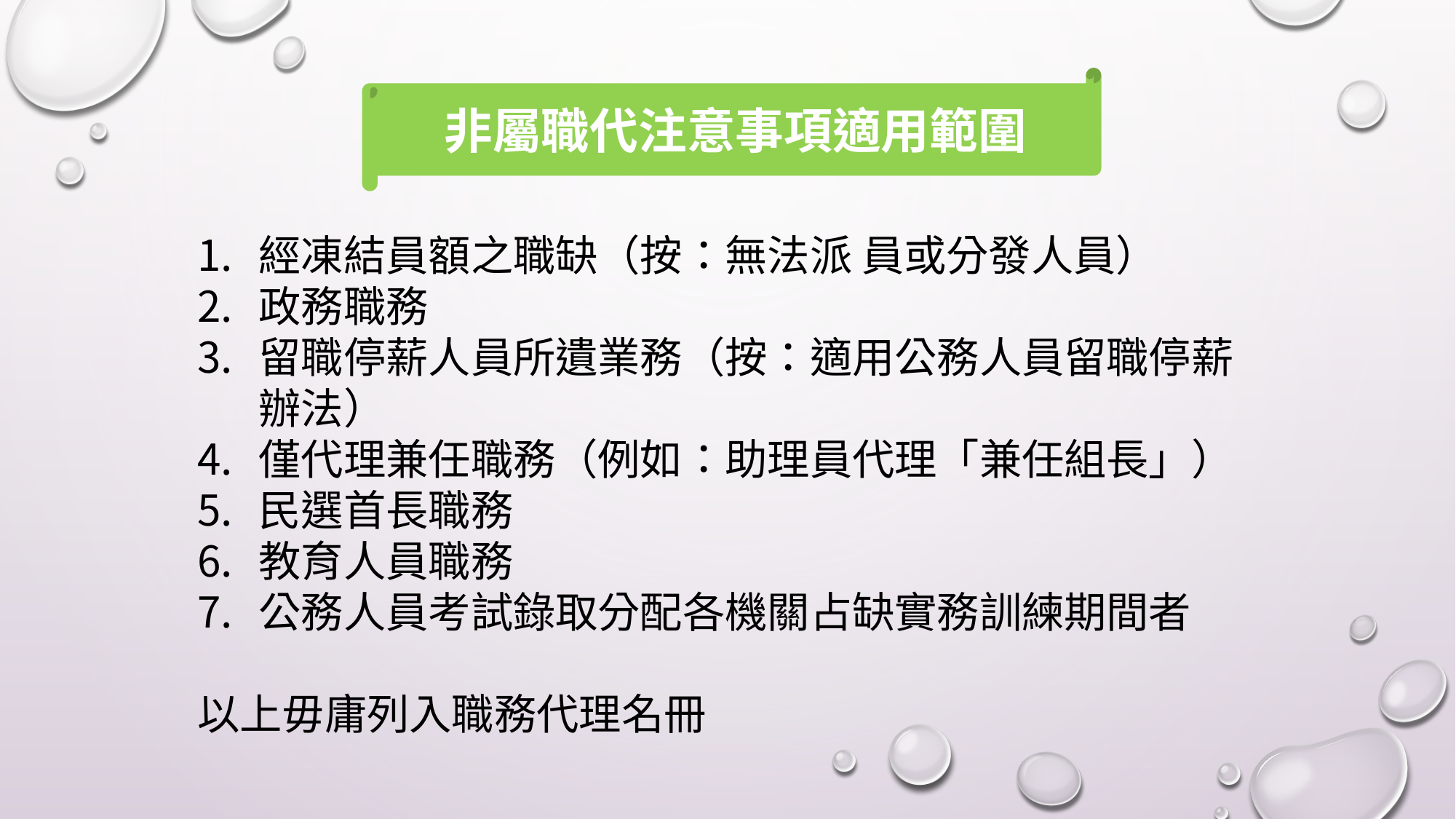

非屬職代注意事項適用範圍
經凍結員額之職缺（按：無法派 員或分發人員）
政務職務
留職停薪人員所遺業務（按：適用公務人員留職停薪辦法）
僅代理兼任職務（例如：助理員代理「兼任組長」）
民選首長職務
教育人員職務
公務人員考試錄取分配各機關占缺實務訓練期間者

以上毋庸列入職務代理名冊